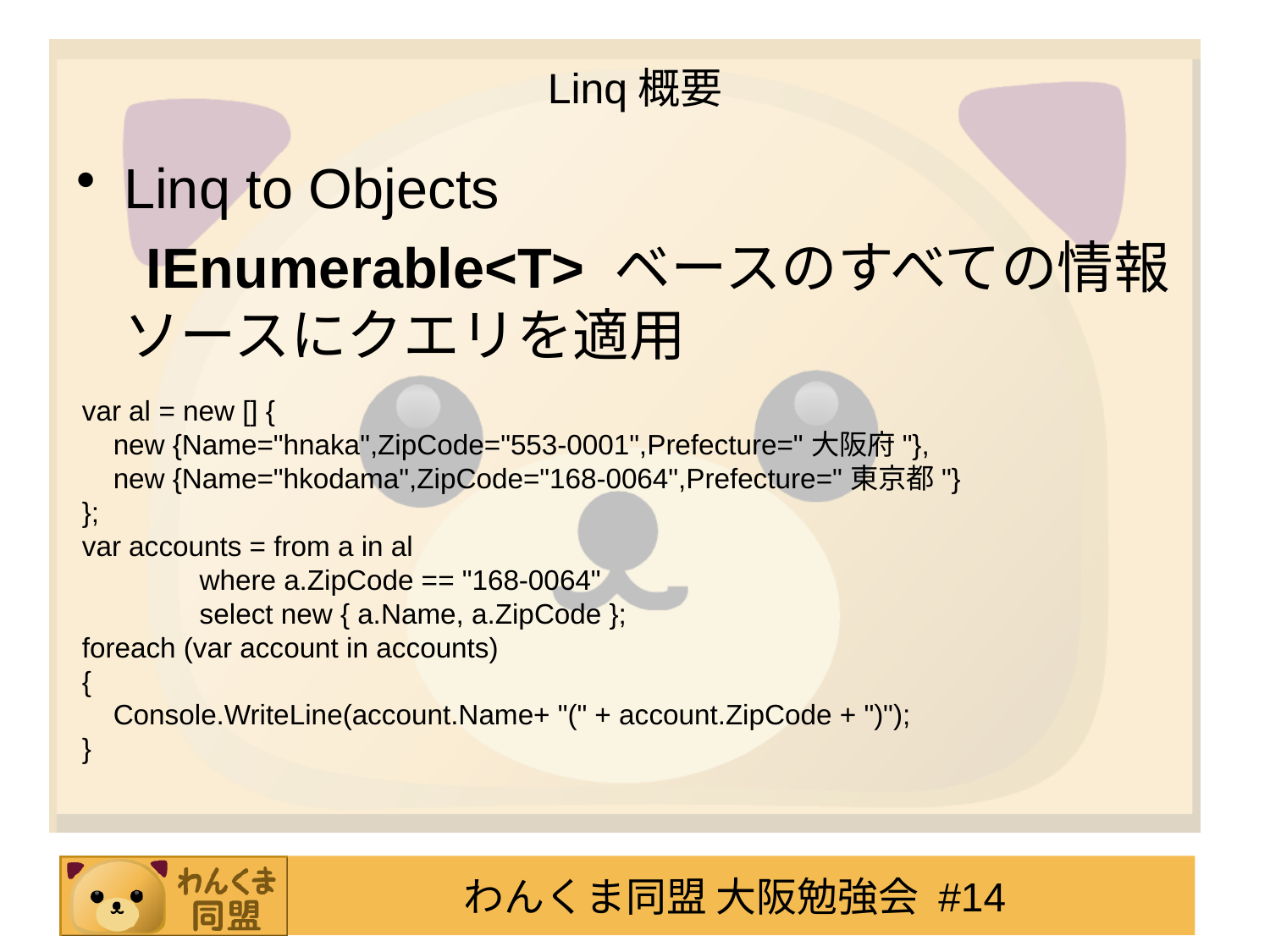

# Linq概要
Linq to Objects
　IEnumerable<T> ベースのすべての情報ソースにクエリを適用

var al = new [] {
    new {Name="hnaka",ZipCode="553-0001",Prefecture="大阪府"},
    new {Name="hkodama",ZipCode="168-0064",Prefecture="東京都"}
};
var accounts = from a in al
               where a.ZipCode == "168-0064"
               select new { a.Name, a.ZipCode };
foreach (var account in accounts)
{
    Console.WriteLine(account.Name+ "(" + account.ZipCode + ")");
}